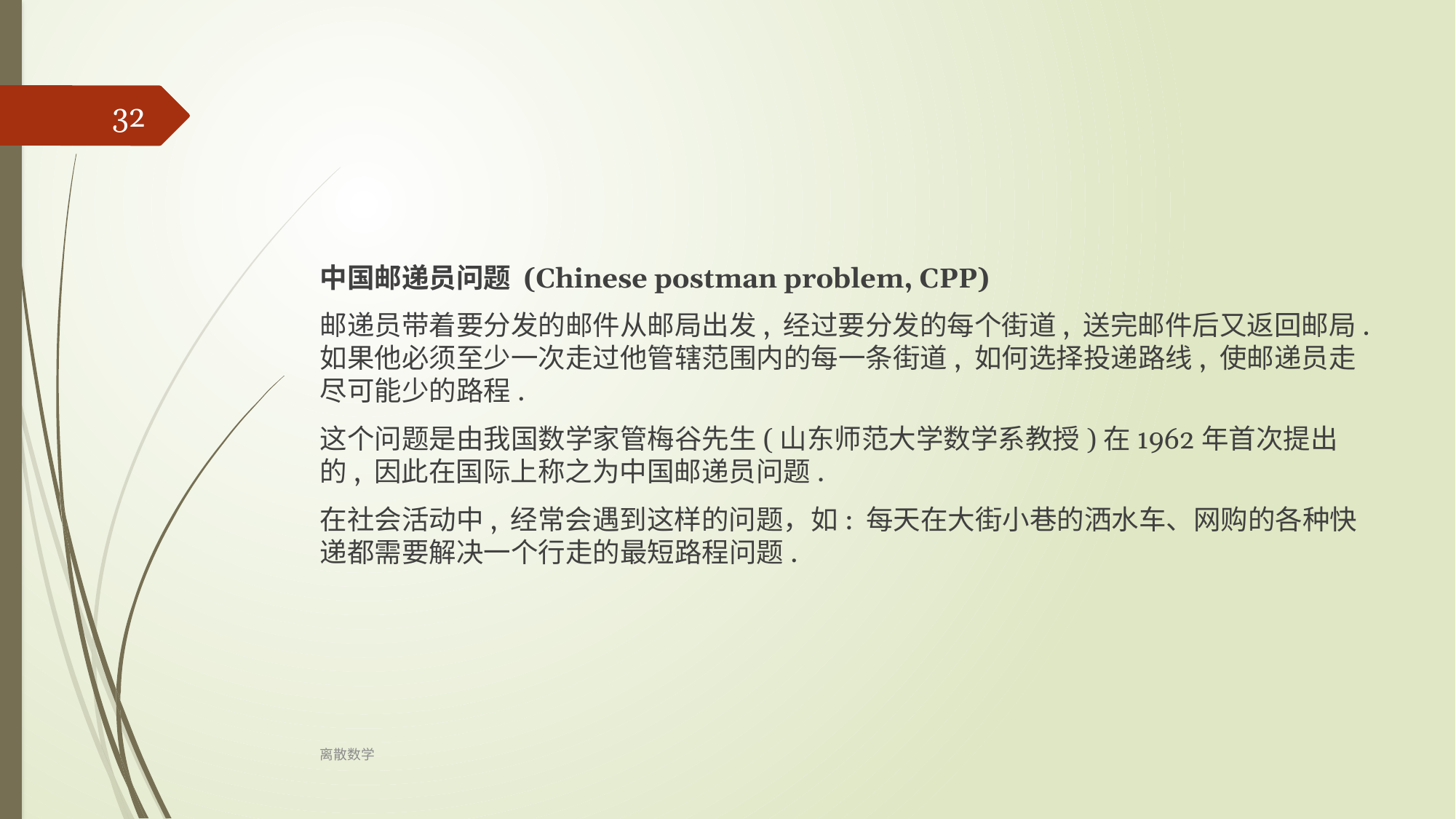

32
中国邮递员问题 (Chinese postman problem, CPP)
邮递员带着要分发的邮件从邮局出发, 经过要分发的每个街道, 送完邮件后又返回邮局.如果他必须至少一次走过他管辖范围内的每一条街道, 如何选择投递路线, 使邮递员走尽可能少的路程.
这个问题是由我国数学家管梅谷先生(山东师范大学数学系教授)在1962年首次提出的, 因此在国际上称之为中国邮递员问题.
在社会活动中, 经常会遇到这样的问题，如: 每天在大街小巷的洒水车、网购的各种快递都需要解决一个行走的最短路程问题.
离散数学